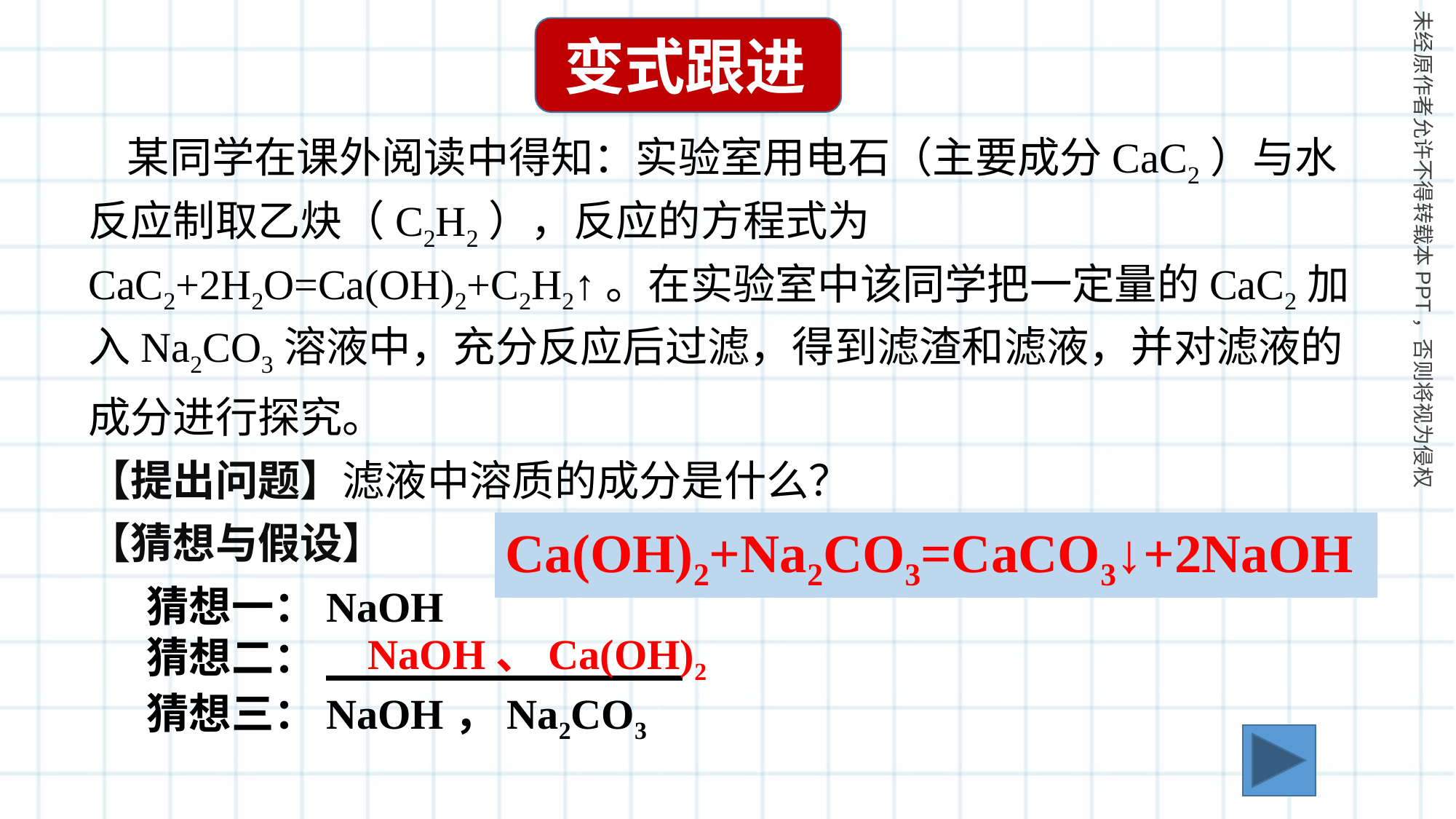

变式跟进
   某同学在课外阅读中得知：实验室用电石（主要成分CaC2）与水反应制取乙炔（C2H2），反应的方程式为CaC2+2H2O=Ca(OH)2+C2H2↑。在实验室中该同学把一定量的CaC2加入Na2CO3溶液中，充分反应后过滤，得到滤渣和滤液，并对滤液的成分进行探究。
【提出问题】滤液中溶质的成分是什么？
【猜想与假设】
     猜想一：NaOH
     猜想二：______________
     猜想三：NaOH，Na2CO3
Ca(OH)2+Na2CO3=CaCO3↓+2NaOH
NaOH、Ca(OH)2